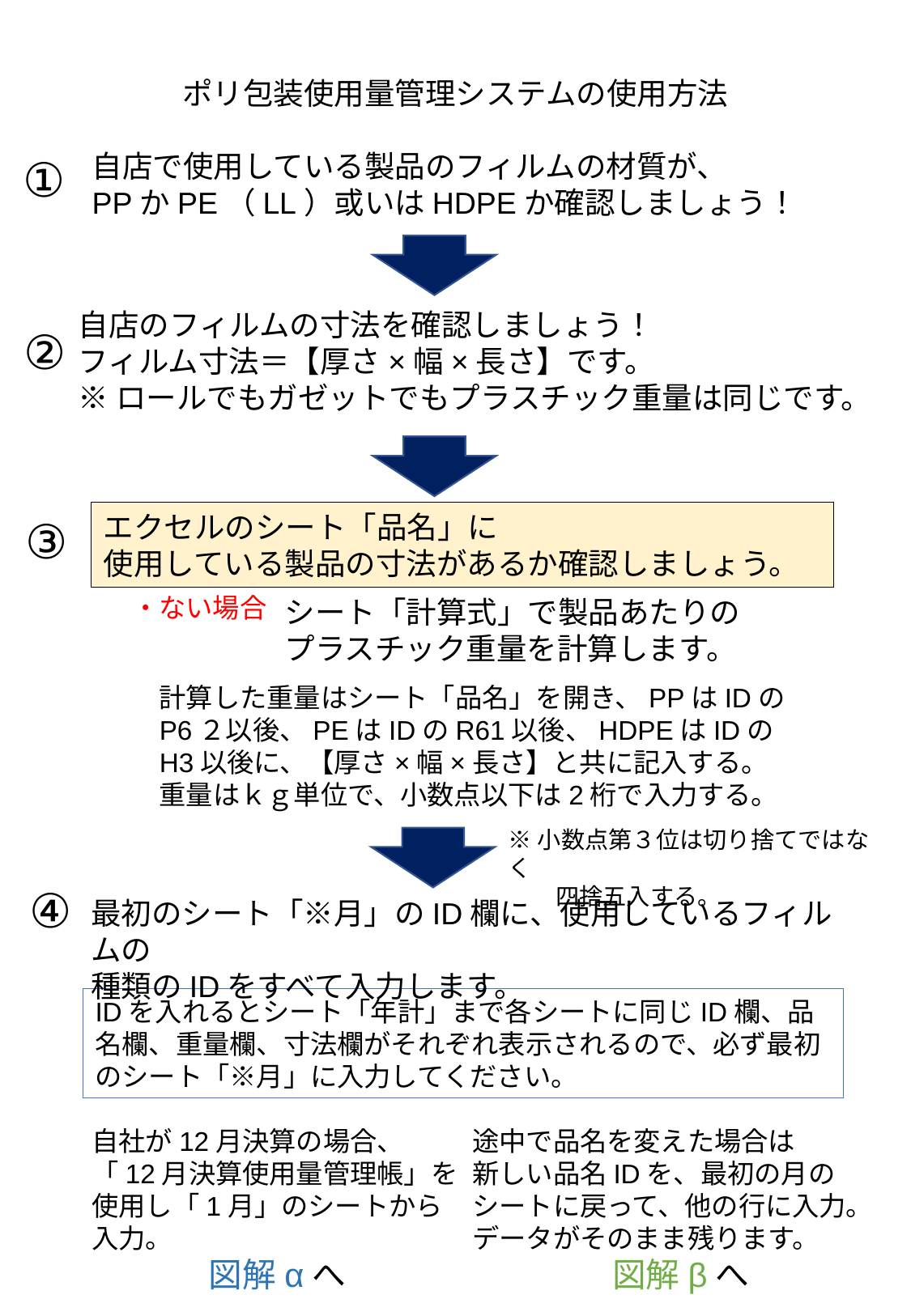

ポリ包装使用量管理システムの使用方法
自店で使用している製品のフィルムの材質が、
PPかPE（LL）或いはHDPEか確認しましょう！

①

自店のフィルムの寸法を確認しましょう！
フィルム寸法＝【厚さ×幅×長さ】です。
※ロールでもガゼットでもプラスチック重量は同じです。

②

エクセルのシート「品名」に
使用している製品の寸法があるか確認しましょう。
③
・ない場合
シート「計算式」で製品あたりの
プラスチック重量を計算します。
計算した重量はシート「品名」を開き、PPはIDのP6２以後、PEはIDのR61以後、HDPEはIDのH3以後に、【厚さ×幅×長さ】と共に記入する。
重量はｋｇ単位で、小数点以下は2桁で入力する。
※小数点第３位は切り捨てではなく
　　四捨五入する。

④
最初のシート「※月」のID欄に、使用しているフィルムの
種類のIDをすべて入力します。
IDを入れるとシート「年計」まで各シートに同じID欄、品名欄、重量欄、寸法欄がそれぞれ表示されるので、必ず最初のシート「※月」に入力してください。
自社が12月決算の場合、
「12月決算使用量管理帳」を
使用し「1月」のシートから入力。
図解αへ
途中で品名を変えた場合は
新しい品名IDを、最初の月の
シートに戻って、他の行に入力。
データがそのまま残ります。
 図解βへ